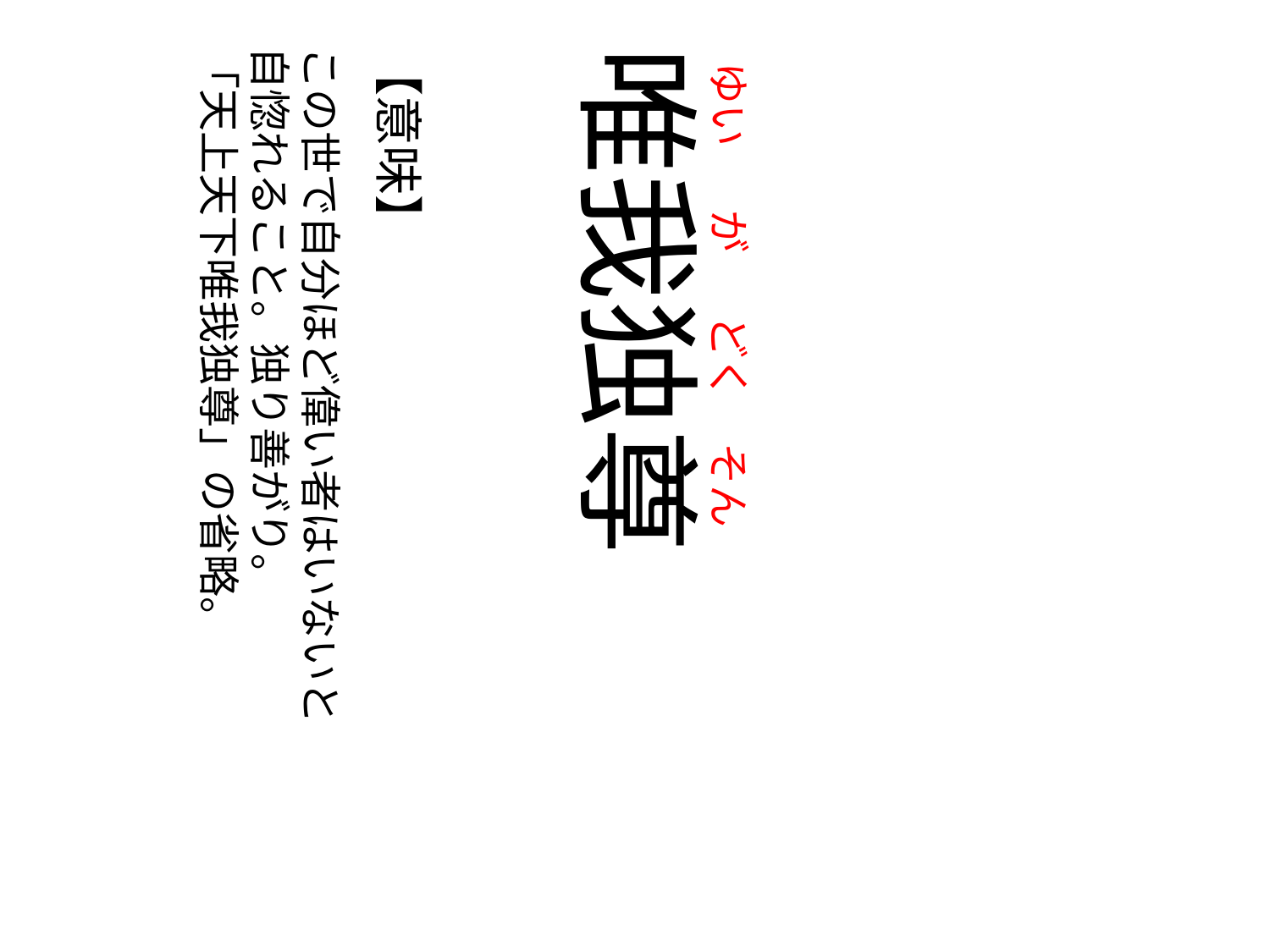

ゆい
の
が
の
どく
の
そん
この世で自分ほど偉い者はいないと
自惚れること。独り善がり。
「天上天下唯我独尊」の省略。
【意味】
唯我独尊